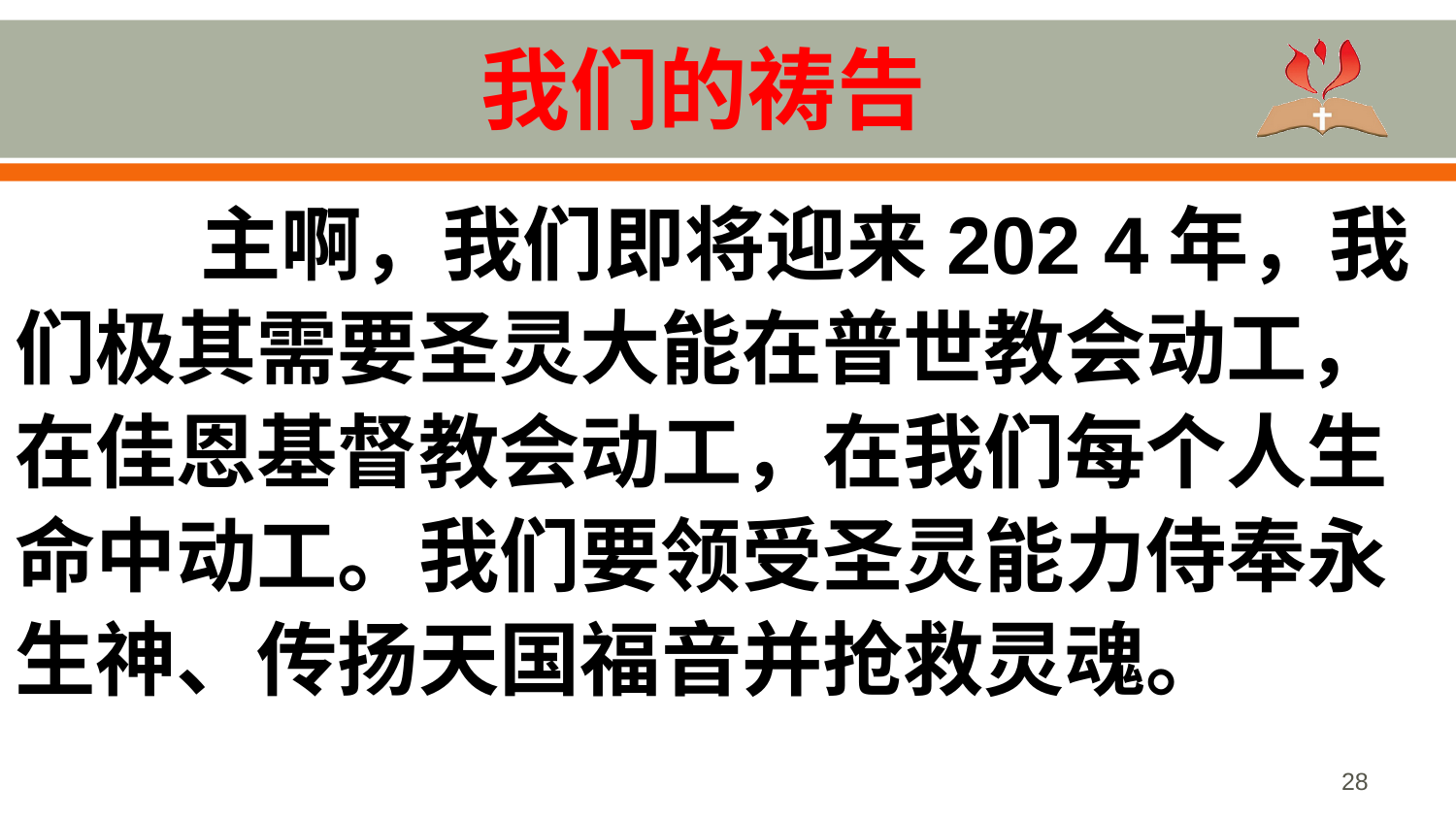

# 我们的祷告
         主啊，我们即将迎来202 4年，我们极其需要圣灵大能在普世教会动工，在佳恩基督教会动工，在我们每个人生命中动工。我们要领受圣灵能力侍奉永生神、传扬天国福音并抢救灵魂。
28